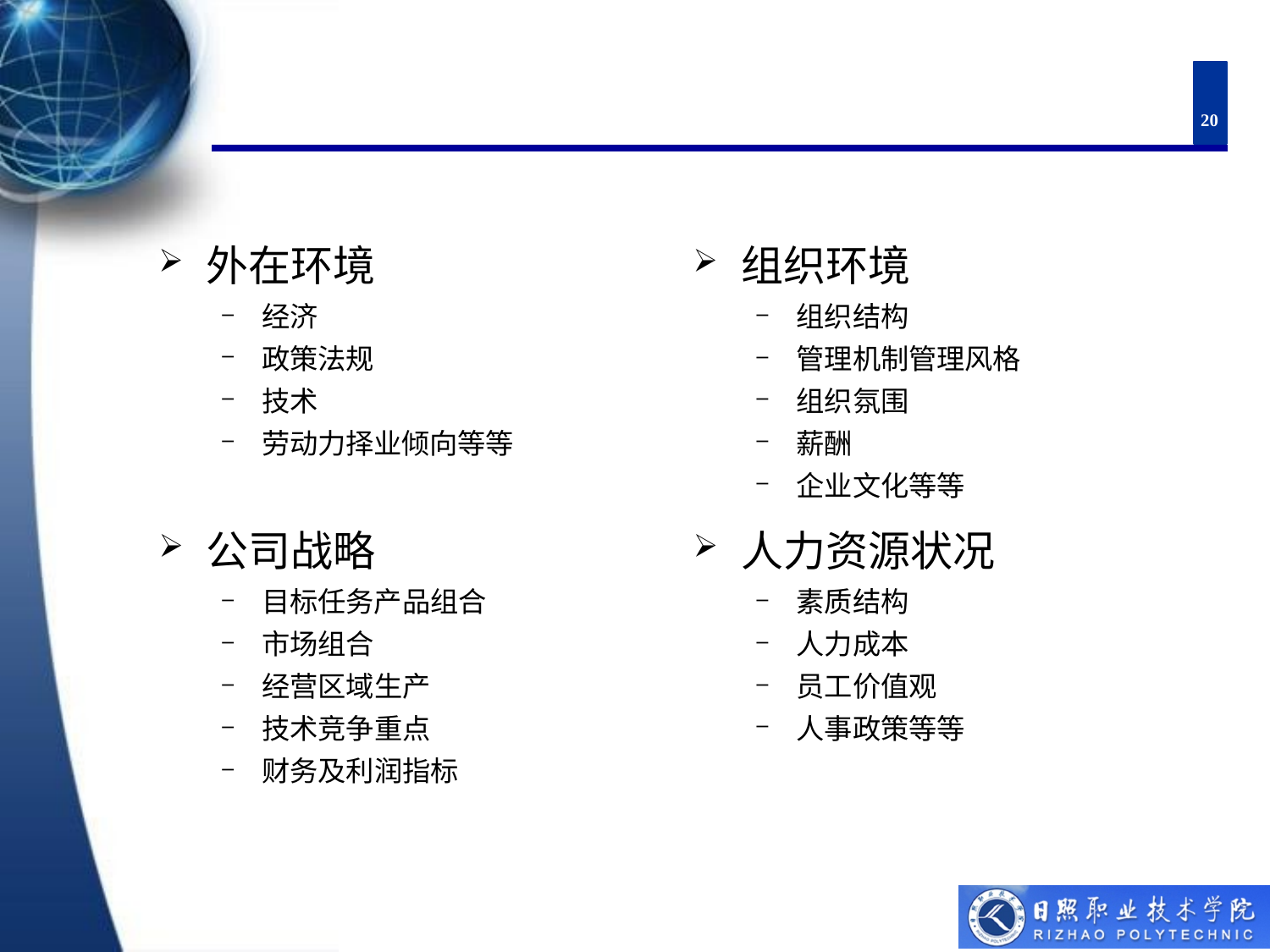

20
外在环境
经济
政策法规
技术
劳动力择业倾向等等
组织环境
组织结构
管理机制管理风格
组织氛围
薪酬
企业文化等等
公司战略
目标任务产品组合
市场组合
经营区域生产
技术竞争重点
财务及利润指标
人力资源状况
素质结构
人力成本
员工价值观
人事政策等等